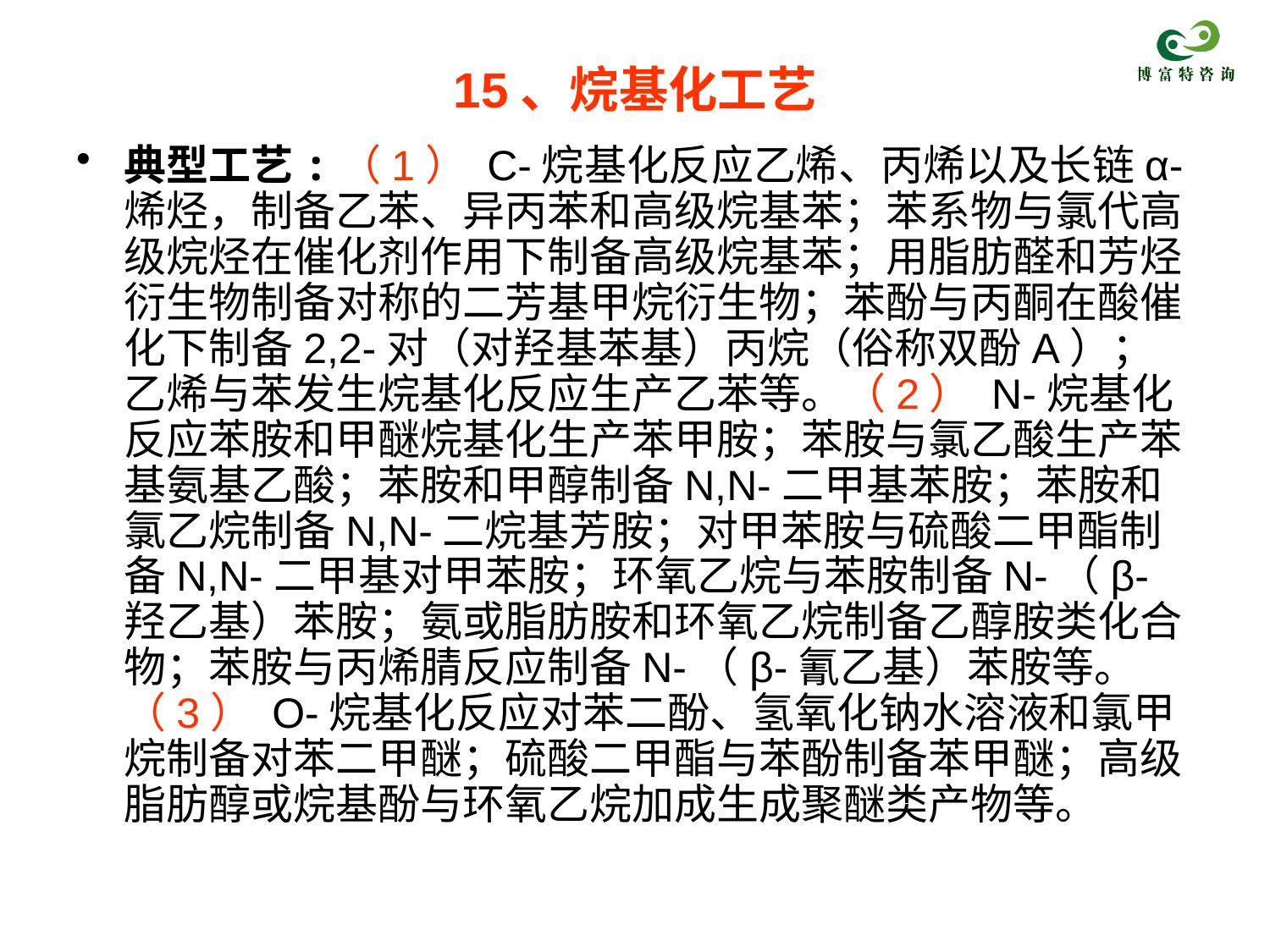

# 15、烷基化工艺
典型工艺:（1） C-烷基化反应乙烯、丙烯以及长链α-烯烃，制备乙苯、异丙苯和高级烷基苯；苯系物与氯代高级烷烃在催化剂作用下制备高级烷基苯；用脂肪醛和芳烃衍生物制备对称的二芳基甲烷衍生物；苯酚与丙酮在酸催化下制备2,2-对（对羟基苯基）丙烷（俗称双酚A）；乙烯与苯发生烷基化反应生产乙苯等。（2） N-烷基化反应苯胺和甲醚烷基化生产苯甲胺；苯胺与氯乙酸生产苯基氨基乙酸；苯胺和甲醇制备N,N-二甲基苯胺；苯胺和氯乙烷制备N,N-二烷基芳胺；对甲苯胺与硫酸二甲酯制备N,N-二甲基对甲苯胺；环氧乙烷与苯胺制备N-（β-羟乙基）苯胺；氨或脂肪胺和环氧乙烷制备乙醇胺类化合物；苯胺与丙烯腈反应制备N-（β-氰乙基）苯胺等。（3） O-烷基化反应对苯二酚、氢氧化钠水溶液和氯甲烷制备对苯二甲醚；硫酸二甲酯与苯酚制备苯甲醚；高级脂肪醇或烷基酚与环氧乙烷加成生成聚醚类产物等。